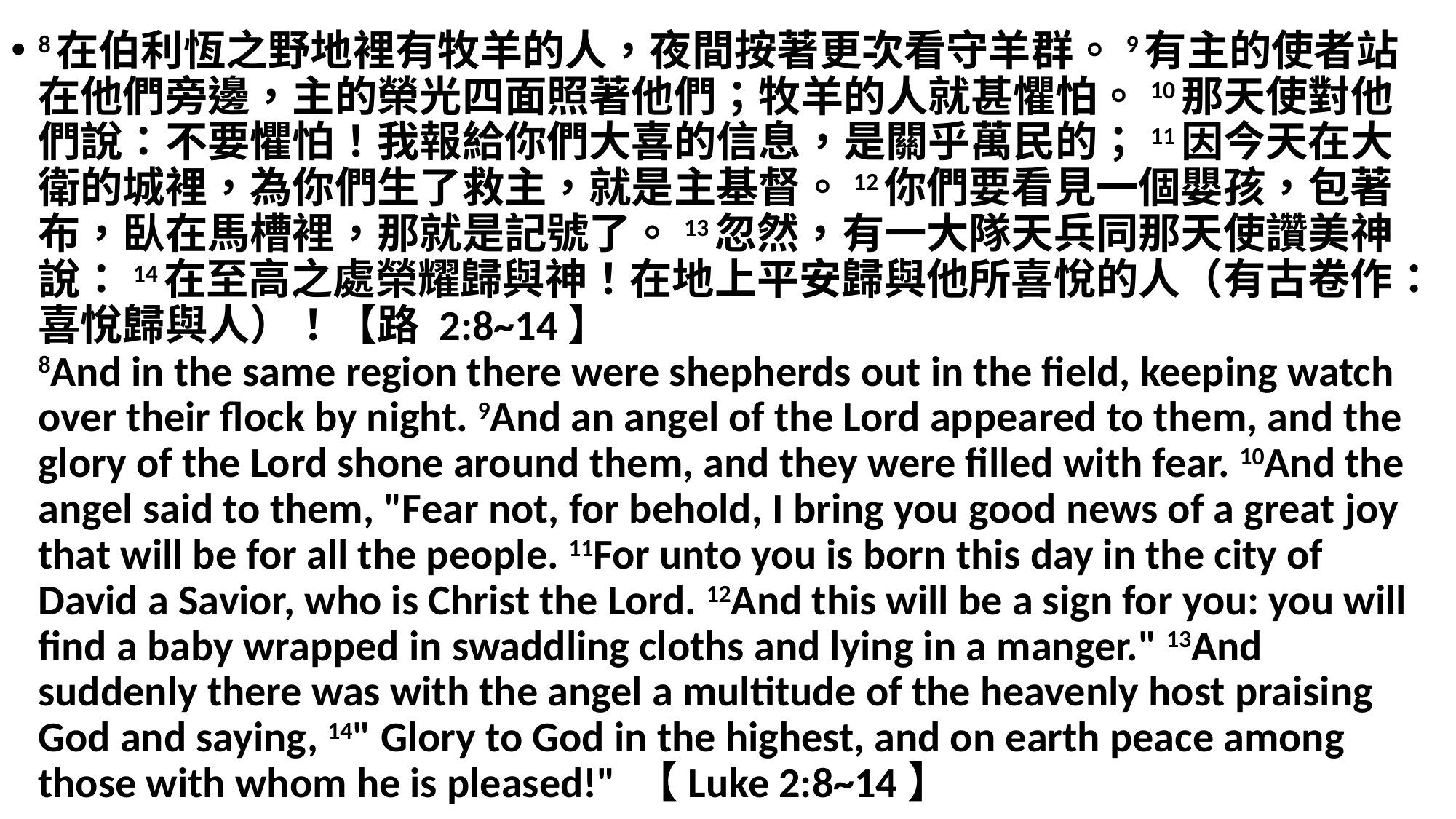

8在伯利恆之野地裡有牧羊的人，夜間按著更次看守羊群。9有主的使者站在他們旁邊，主的榮光四面照著他們；牧羊的人就甚懼怕。10那天使對他們說：不要懼怕！我報給你們大喜的信息，是關乎萬民的；11因今天在大衛的城裡，為你們生了救主，就是主基督。12你們要看見一個嬰孩，包著布，臥在馬槽裡，那就是記號了。13忽然，有一大隊天兵同那天使讚美神說：14在至高之處榮耀歸與神！在地上平安歸與他所喜悅的人（有古卷作：喜悅歸與人）！【路 2:8~14】
8And in the same region there were shepherds out in the field, keeping watch over their flock by night. 9And an angel of the Lord appeared to them, and the glory of the Lord shone around them, and they were filled with fear. 10And the angel said to them, "Fear not, for behold, I bring you good news of a great joy that will be for all the people. 11For unto you is born this day in the city of David a Savior, who is Christ the Lord. 12And this will be a sign for you: you will find a baby wrapped in swaddling cloths and lying in a manger." 13And suddenly there was with the angel a multitude of the heavenly host praising God and saying, 14" Glory to God in the highest, and on earth peace among those with whom he is pleased!" 【Luke 2:8~14】

#